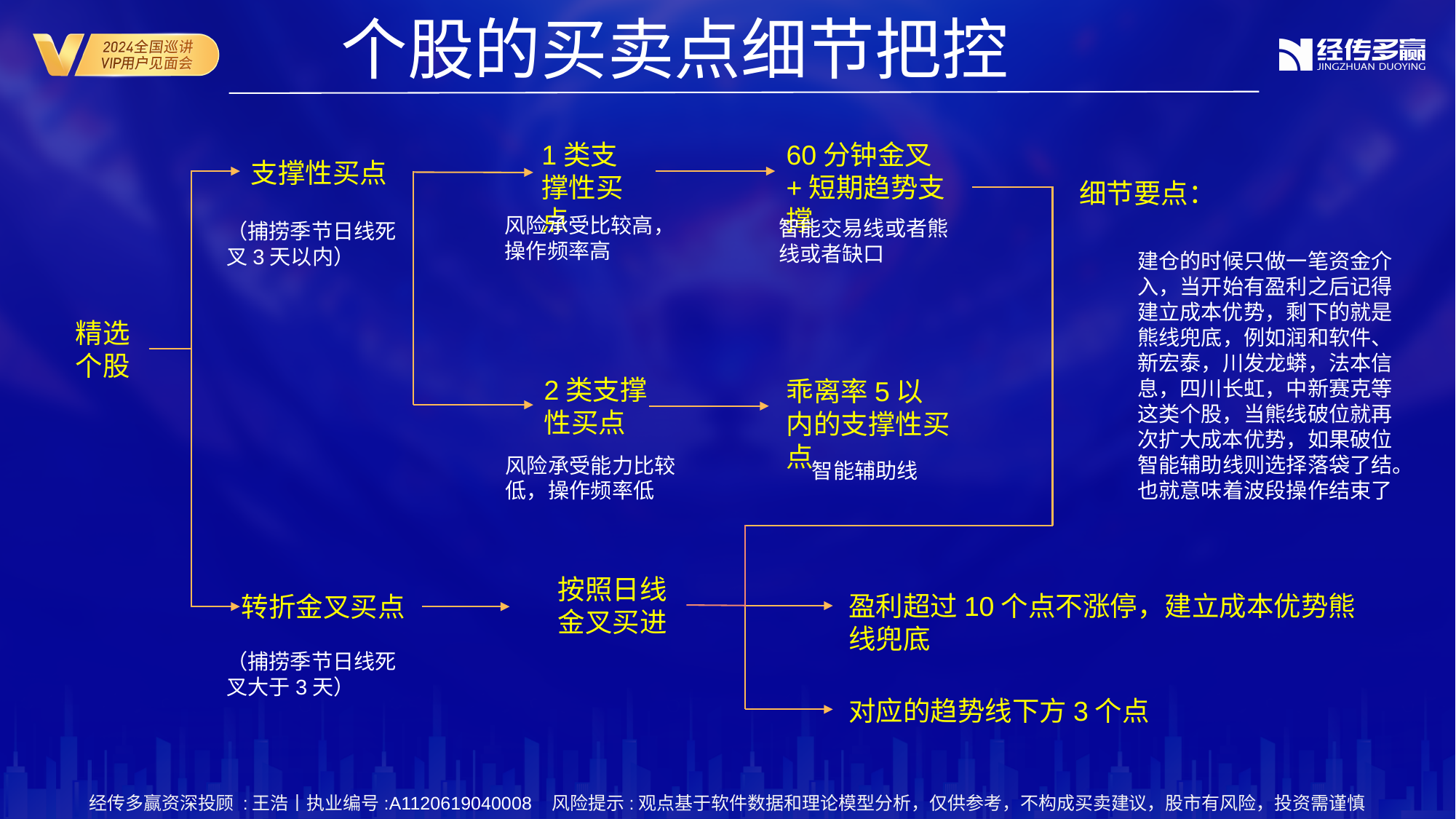

个股的买卖点细节把控
60分钟金叉+短期趋势支撑
1类支撑性买点
支撑性买点
细节要点：
风险承受比较高，操作频率高
智能交易线或者熊线或者缺口
（捕捞季节日线死叉3天以内）
建仓的时候只做一笔资金介入，当开始有盈利之后记得建立成本优势，剩下的就是熊线兜底，例如润和软件、新宏泰，川发龙蟒，法本信息，四川长虹，中新赛克等这类个股，当熊线破位就再次扩大成本优势，如果破位智能辅助线则选择落袋了结。
也就意味着波段操作结束了
精选个股
2类支撑性买点
乖离率5以内的支撑性买点
风险承受能力比较低，操作频率低
智能辅助线
按照日线金叉买进
盈利超过10个点不涨停，建立成本优势熊线兜底
转折金叉买点
（捕捞季节日线死叉大于3天）
对应的趋势线下方3个点
经传多赢资深投顾 :王浩丨执业编号:A1120619040008   风险提示:观点基于软件数据和理论模型分析，仅供参考，不构成买卖建议，股市有风险，投资需谨慎